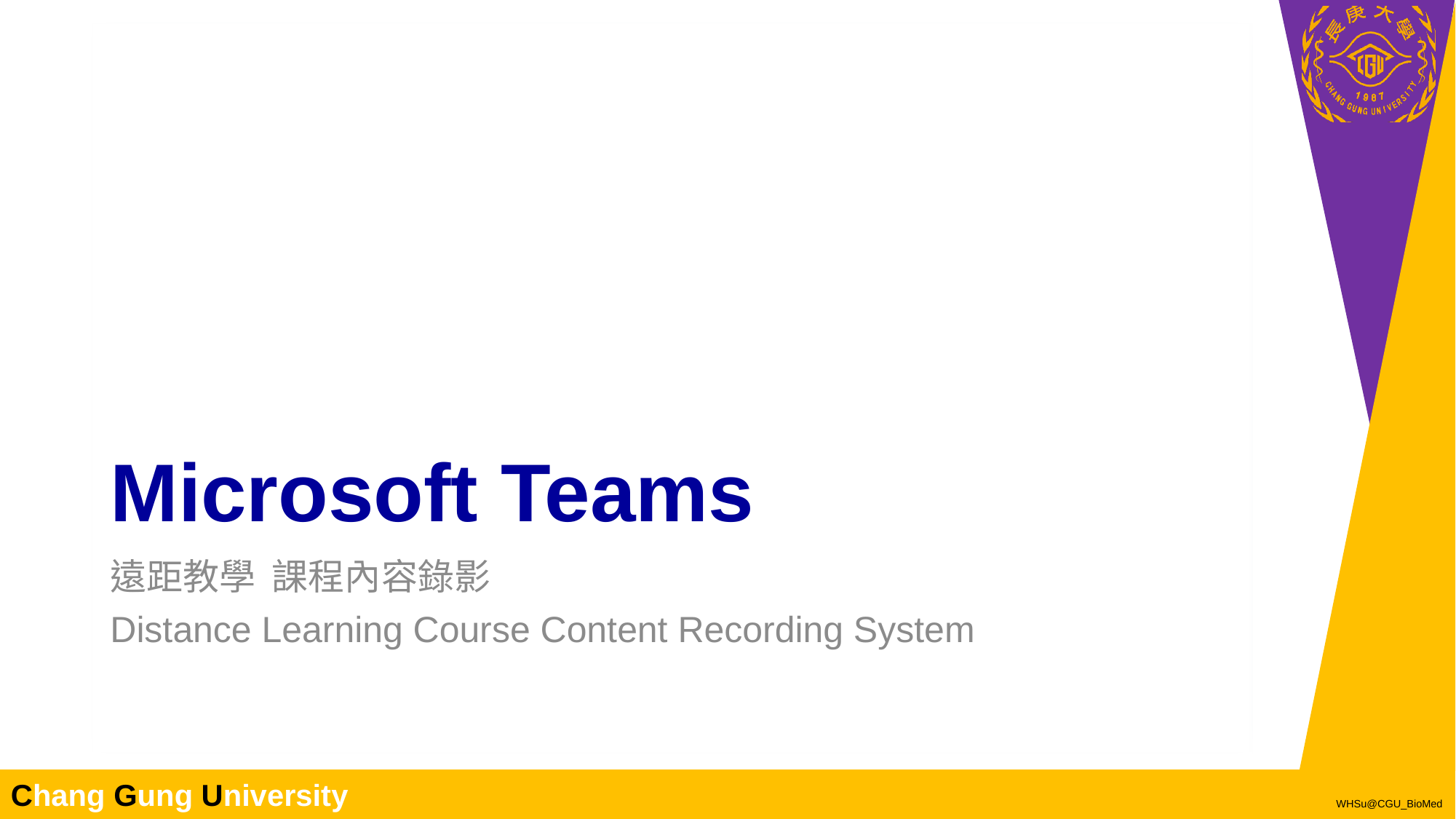

# Microsoft Teams
遠距教學  課程內容錄影
Distance Learning Course Content Recording System